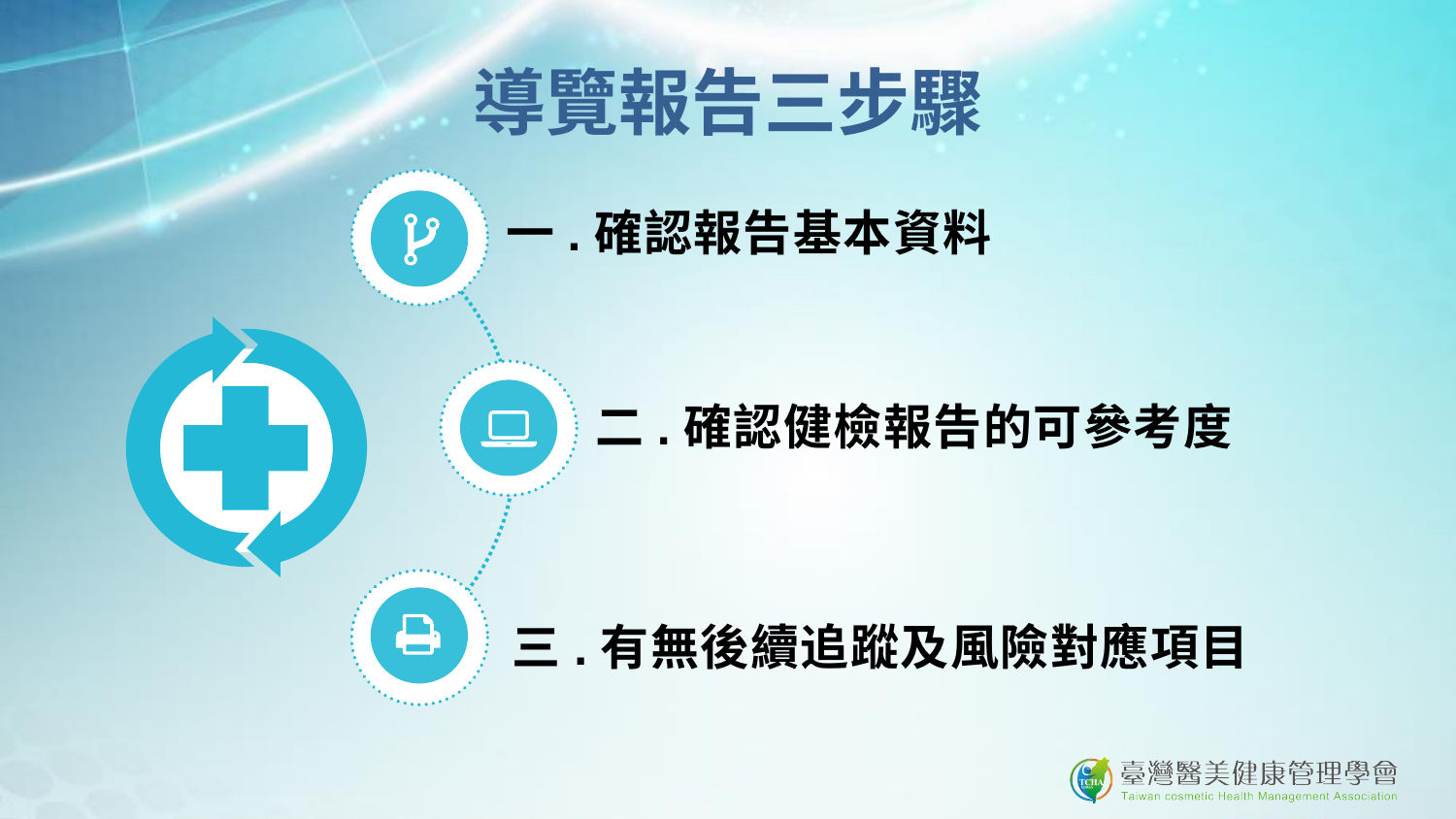

# 導覽報告三步驟

一.確認報告基本資料

二.確認健檢報告的可參考度

三.有無後續追蹤及風險對應項目
21